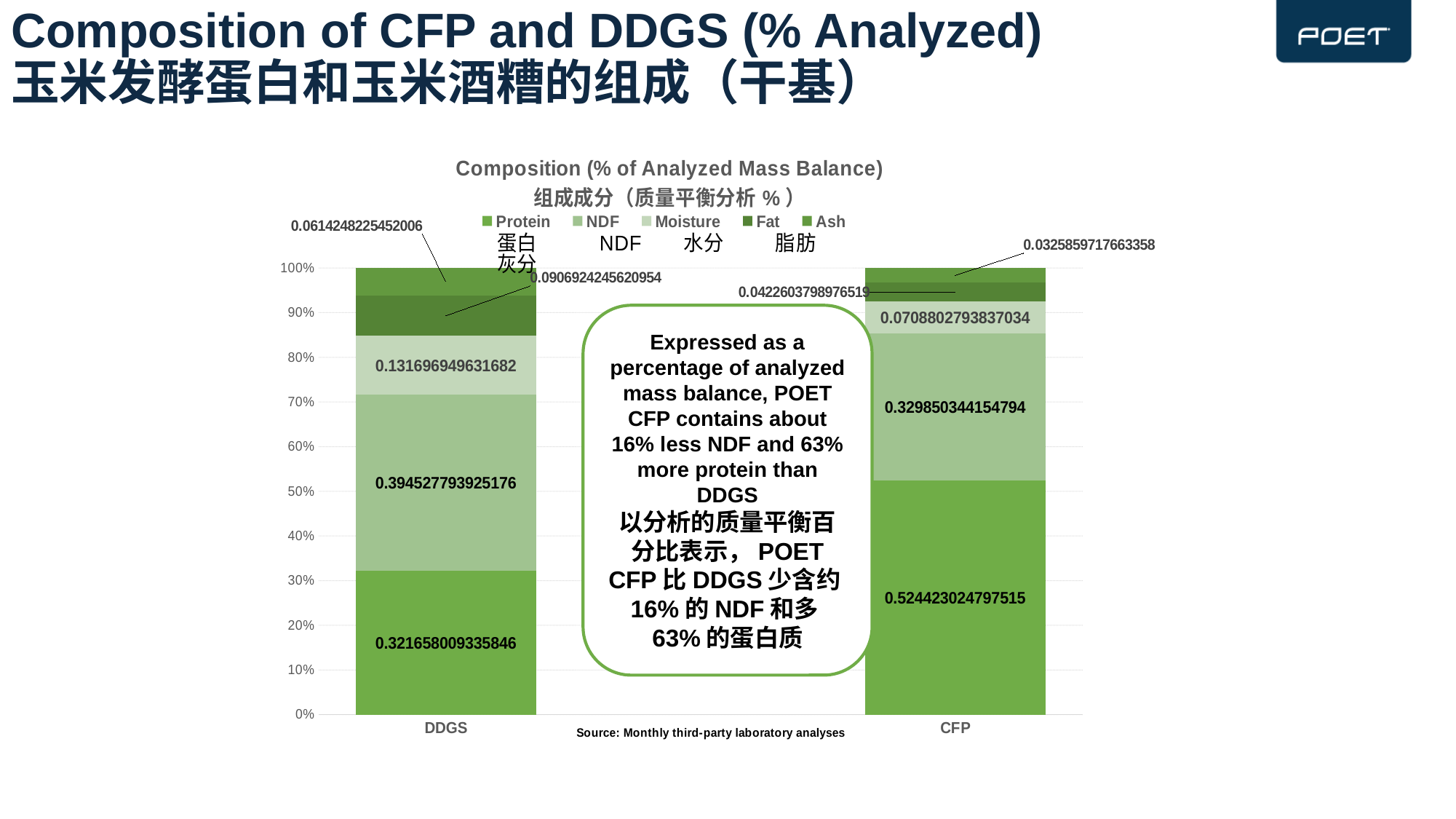

# Composition of CFP and DDGS (% Analyzed) 玉米发酵蛋白和玉米酒糟的组成（干基）

### Chart: Composition (% of Analyzed Mass Balance)
组成成分（质量平衡分析%）

| Category | Protein | NDF | Moisture | Fat | Ash |
|---|---|---|---|---|---|
| DDGS | 0.32165800933584565 | 0.3945277939251764 | 0.1316969496316821 | 0.09069242456209538 | 0.06142482254520059 |
|  | None | None | None | None | None |
| CFP | 0.5244230247975152 | 0.3298503441547937 | 0.07088027938370337 | 0.0422603798976519 | 0.03258597176633582 |
Expressed as a percentage of analyzed mass balance, POET CFP contains about 16% less NDF and 63% more protein than DDGS
以分析的质量平衡百分比表示，POET CFP比DDGS少含约16%的NDF和多63%的蛋白质